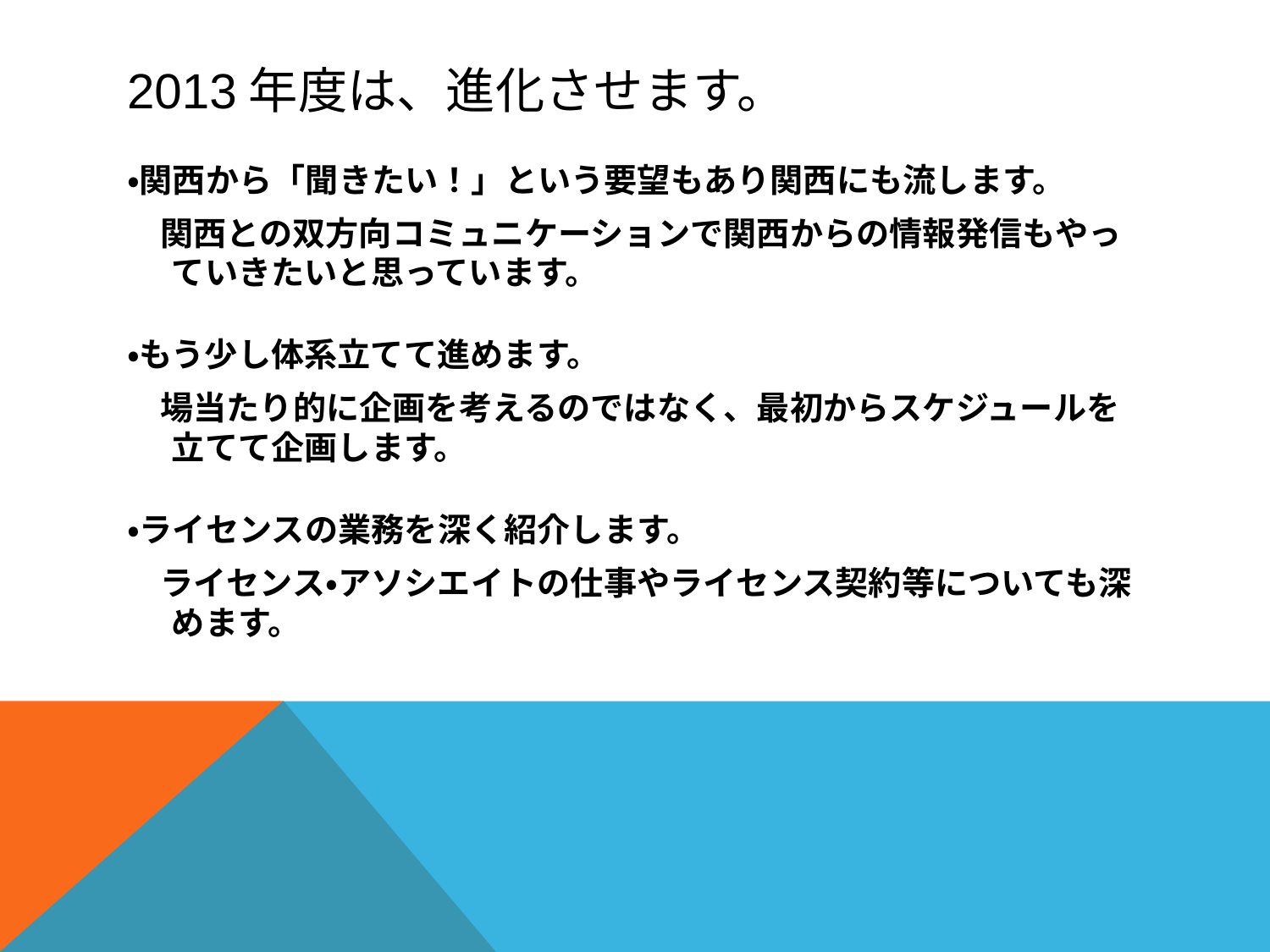

# 2013年度は、進化させます。
・関西から「聞きたい！」という要望もあり関西にも流します。
　関西との双方向コミュニケーションで関西からの情報発信もやっていきたいと思っています。

・もう少し体系立てて進めます。
　場当たり的に企画を考えるのではなく、最初からスケジュールを立てて企画します。

・ライセンスの業務を深く紹介します。
　ライセンス・アソシエイトの仕事やライセンス契約等についても深めます。